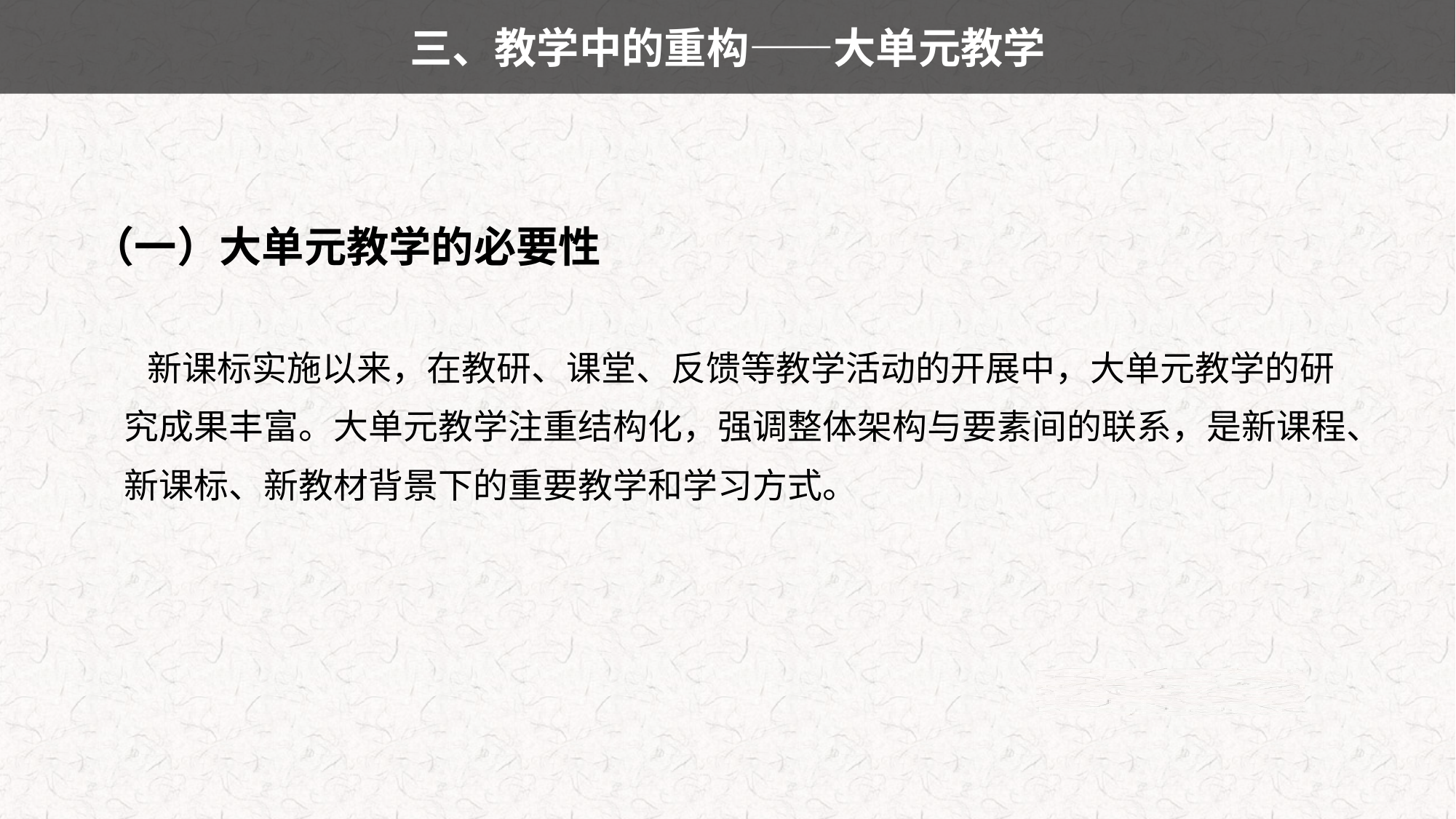

三、教学中的重构——大单元教学
（一）大单元教学的必要性

      新课标实施以来，在教研、课堂、反馈等教学活动的开展中，大单元教学的研究成果丰富。大单元教学注重结构化，强调整体架构与要素间的联系，是新课程、新课标、新教材背景下的重要教学和学习方式。